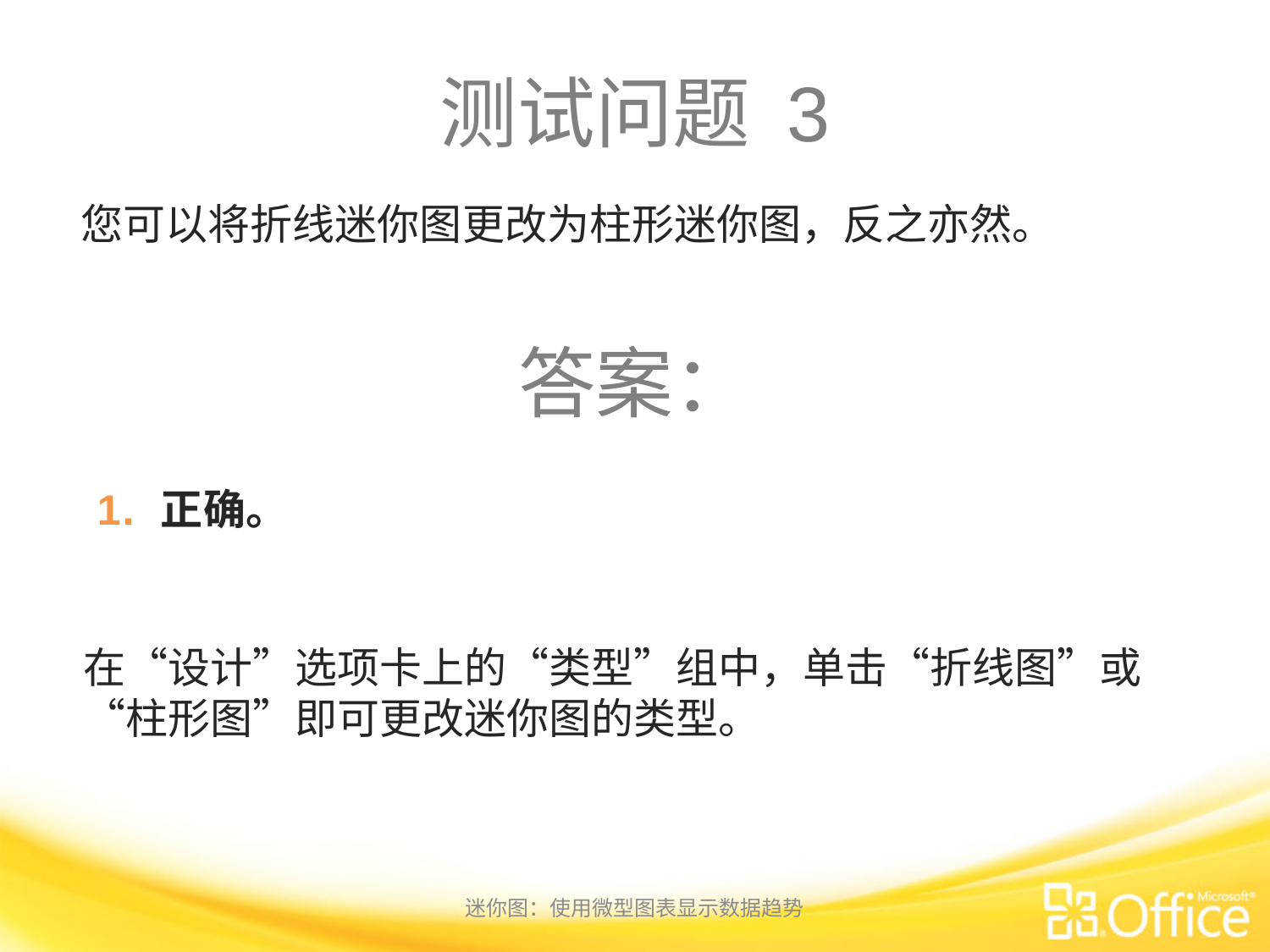

# 测试问题 3
您可以将折线迷你图更改为柱形迷你图，反之亦然。
答案：
正确。
在“设计”选项卡上的“类型”组中，单击“折线图”或“柱形图”即可更改迷你图的类型。
迷你图：使用微型图表显示数据趋势